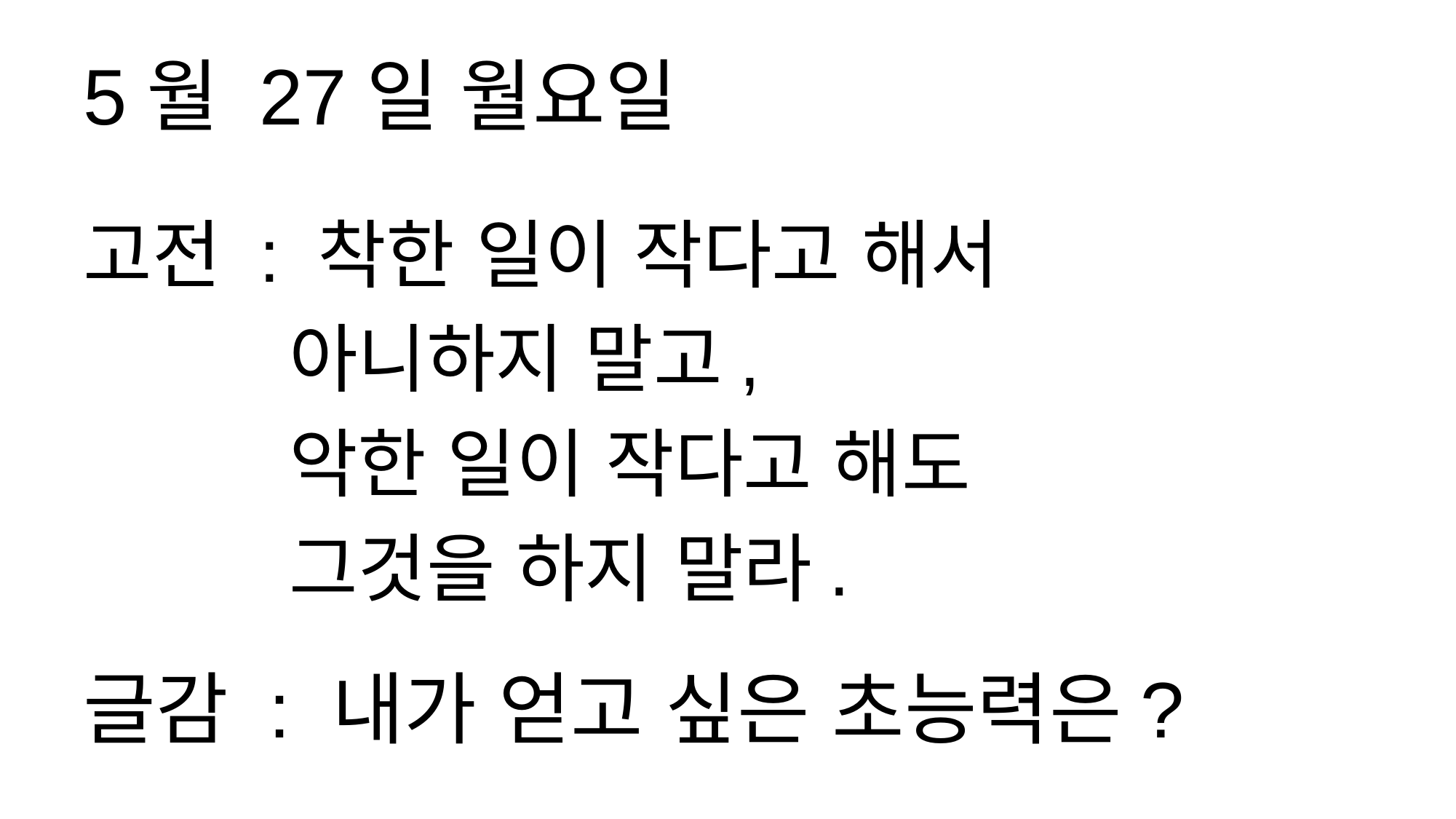

5월 27일 월요일
고전 : 착한 일이 작다고 해서
         아니하지 말고,
         악한 일이 작다고 해도
         그것을 하지 말라.
글감 : 내가 얻고 싶은 초능력은?